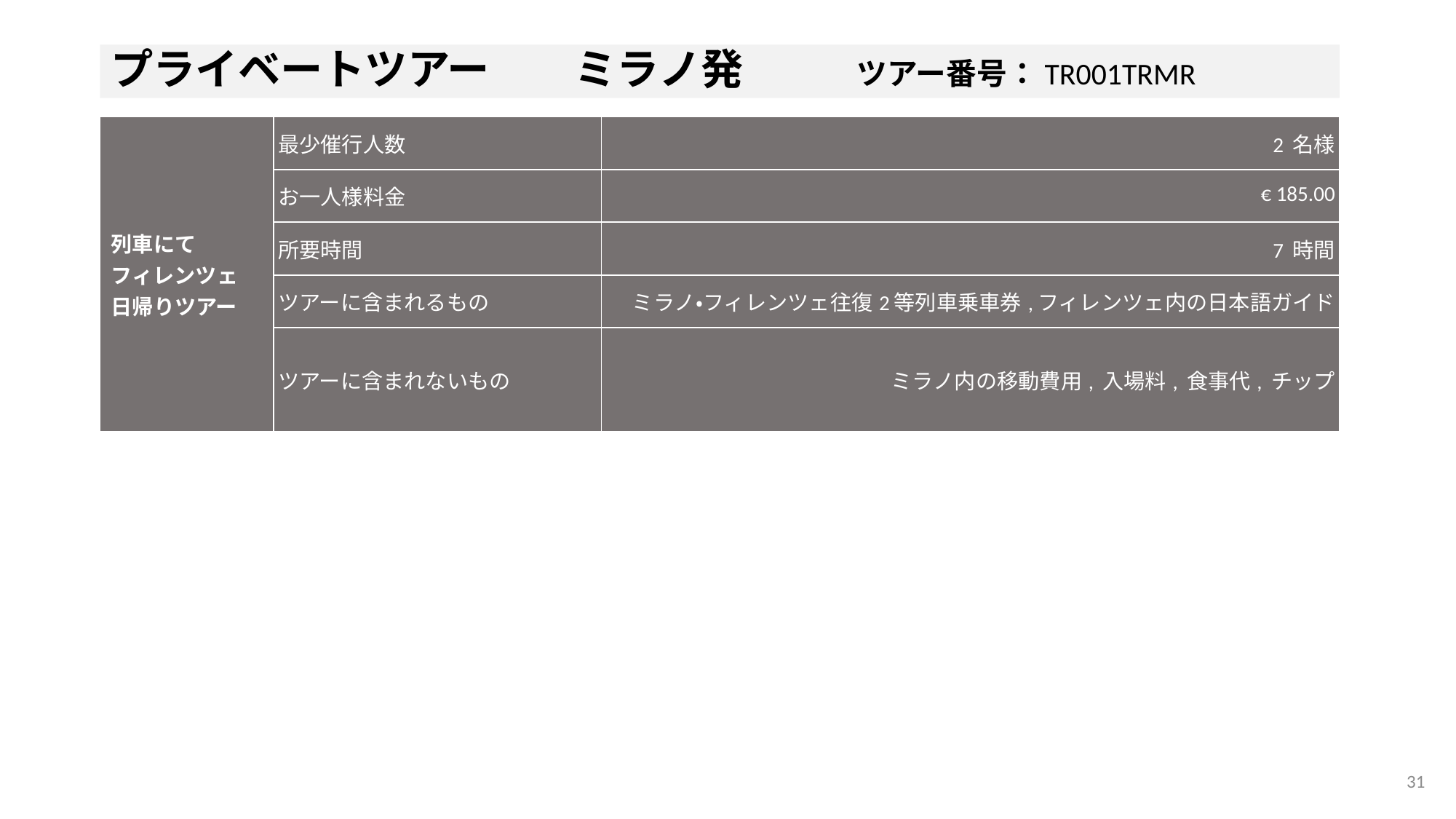

# プライベートツアー　　ミラノ発   　　ツアー番号：TR001TRMR
| 列車にて フィレンツェ 日帰りツアー | 最少催行人数 | 2 名様 |
| --- | --- | --- |
|  | お一人様料金 | € 185.00 |
|  | 所要時間 | 7 時間 |
|  | ツアーに含まれるもの | ミラノ・フィレンツェ往復2等列車乗車券,フィレンツェ内の日本語ガイド |
|  | ツアーに含まれないもの | ミラノ内の移動費用, 入場料, 食事代, チップ |
31